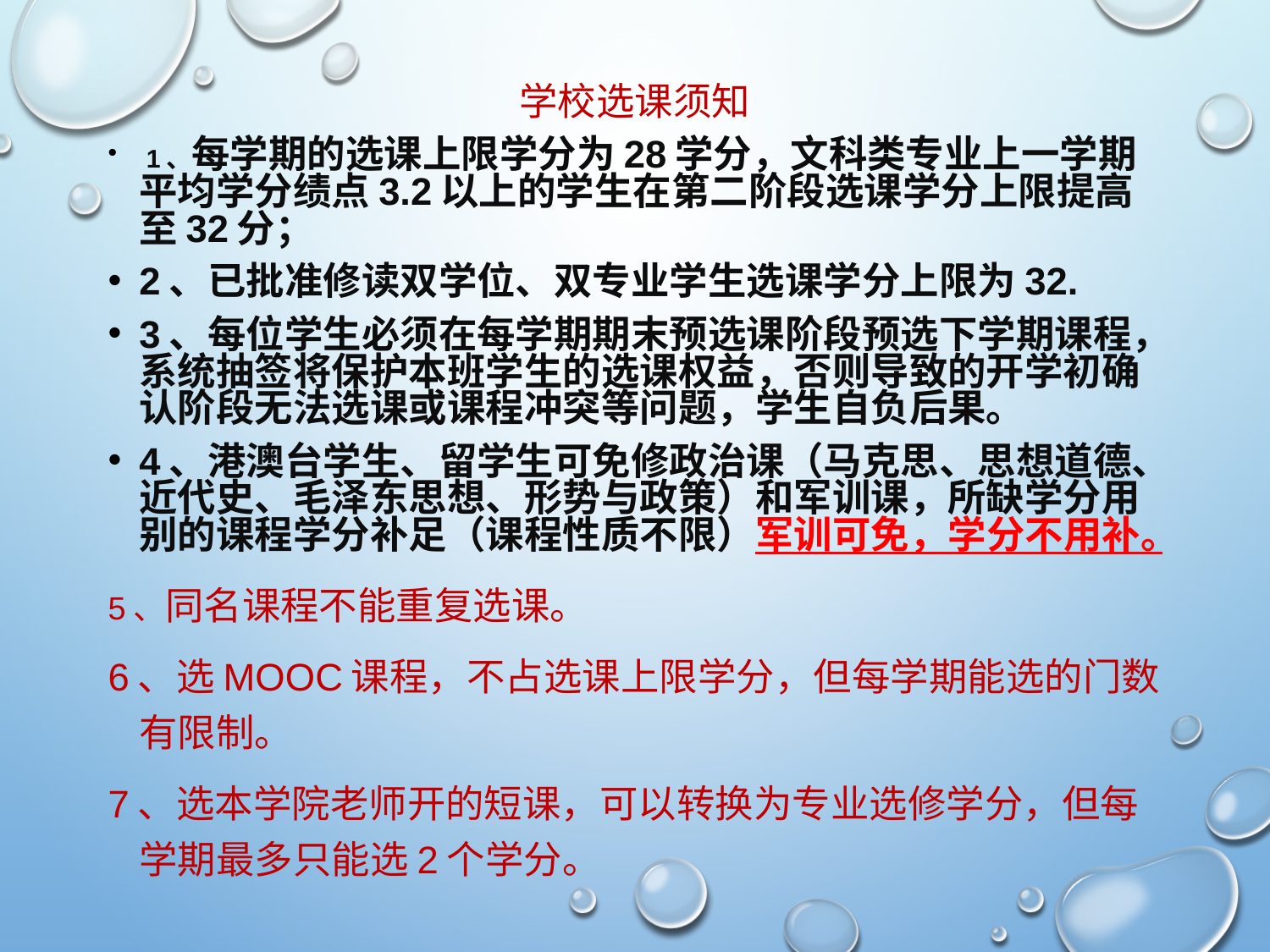

学校选课须知
 1、每学期的选课上限学分为28学分，文科类专业上一学期平均学分绩点3.2以上的学生在第二阶段选课学分上限提高至32分；
2、已批准修读双学位、双专业学生选课学分上限为32.
3、每位学生必须在每学期期末预选课阶段预选下学期课程，系统抽签将保护本班学生的选课权益，否则导致的开学初确认阶段无法选课或课程冲突等问题，学生自负后果。
4、港澳台学生、留学生可免修政治课（马克思、思想道德、近代史、毛泽东思想、形势与政策）和军训课，所缺学分用别的课程学分补足（课程性质不限）军训可免，学分不用补。
5、同名课程不能重复选课。
6、选MOOC课程，不占选课上限学分，但每学期能选的门数有限制。
7、选本学院老师开的短课，可以转换为专业选修学分，但每学期最多只能选2个学分。